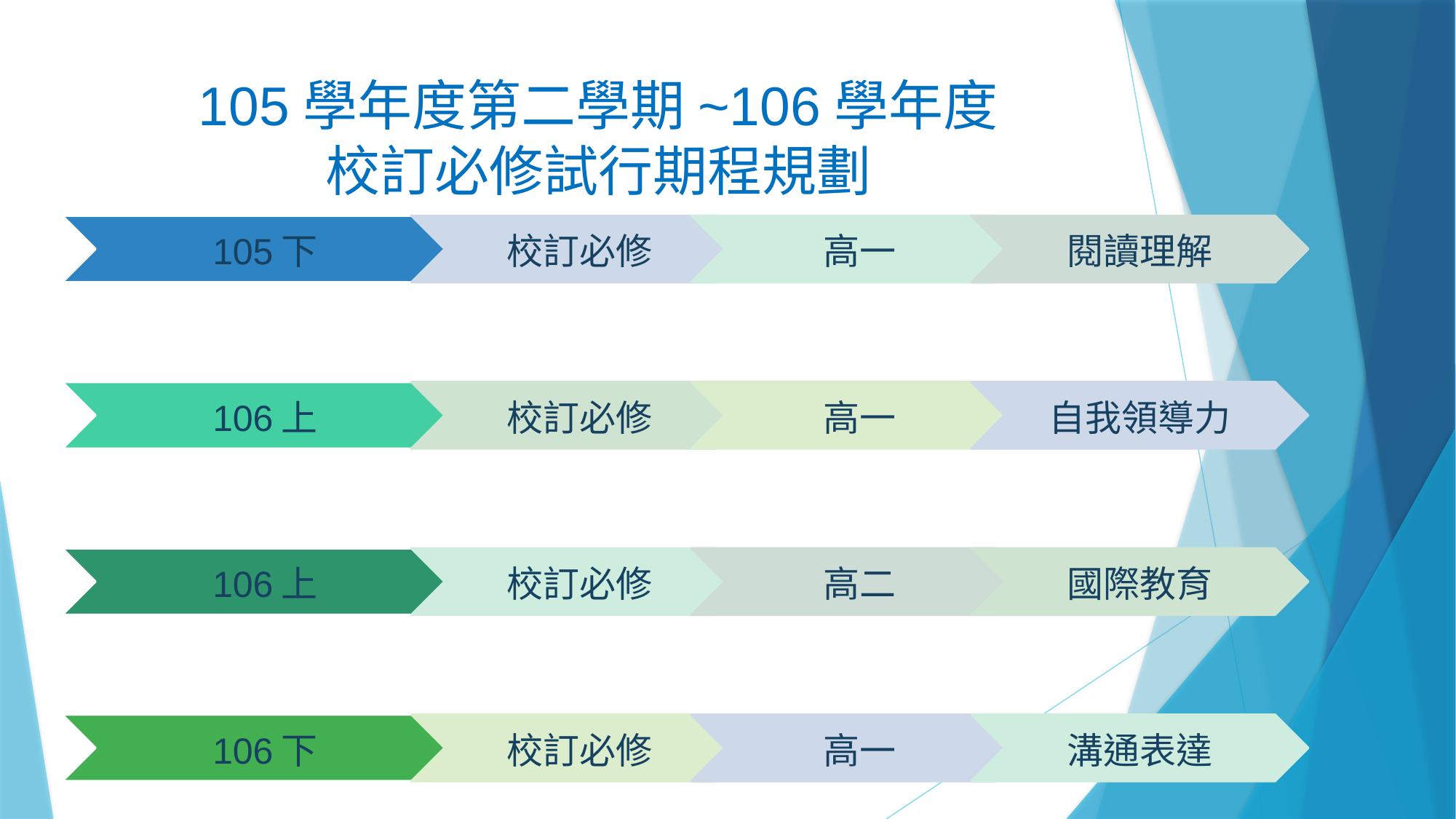

# 105學年度第二學期~106學年度 校訂必修試行期程規劃
105下
校訂必修
高一
106上
校訂必修
高一
閱讀理解
自我領導力
106上
校訂必修
高二
國際教育
106下
校訂必修
高一
溝通表達